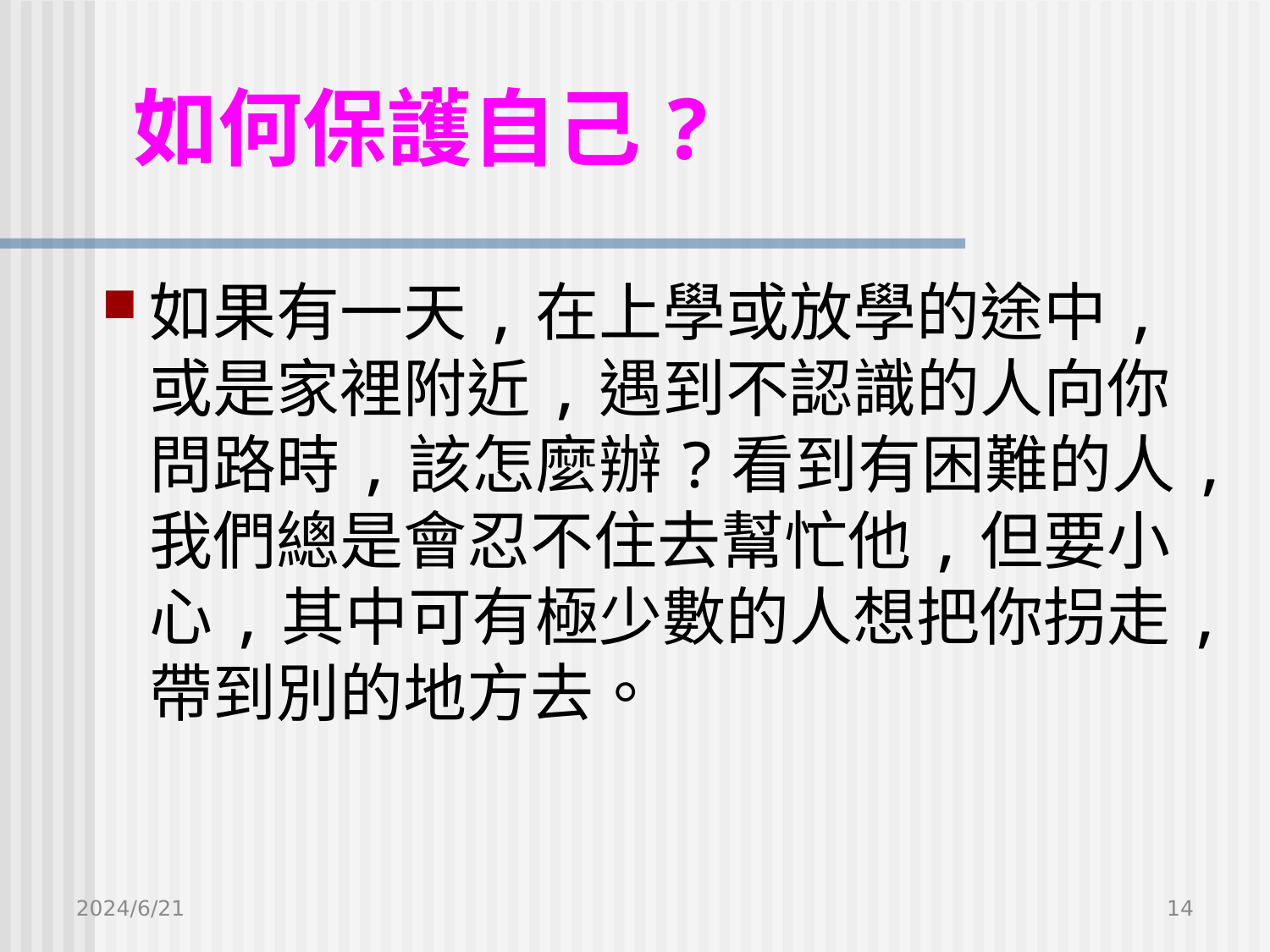

# 如何保護自己?
如果有一天,在上學或放學的途中,或是家裡附近,遇到不認識的人向你問路時,該怎麼辦?看到有困難的人,我們總是會忍不住去幫忙他,但要小心,其中可有極少數的人想把你拐走,帶到別的地方去。

2024/6/21
14